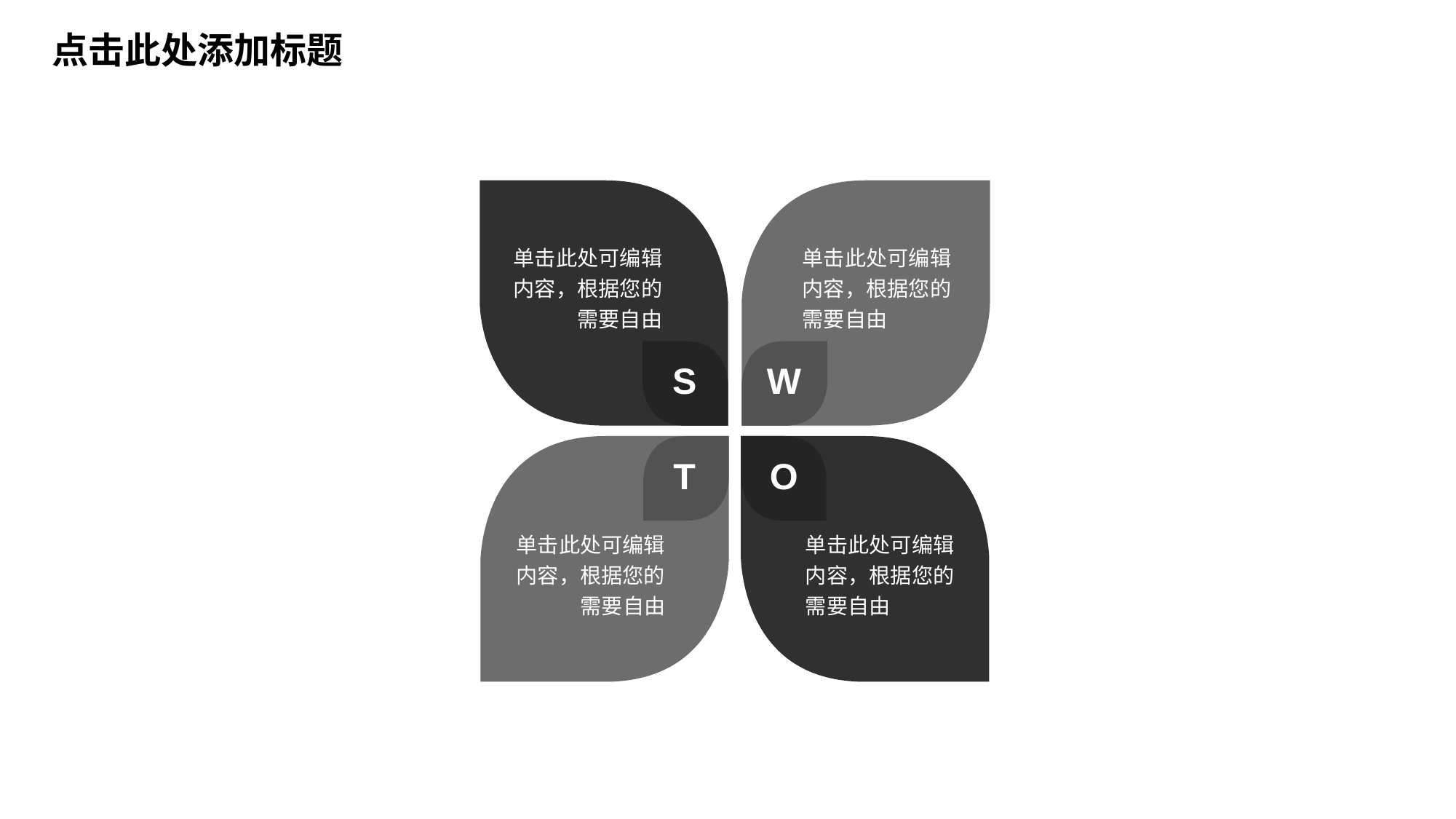

点击此处添加标题

S
W

T
O
单击此处可编辑内容，根据您的需要自由
单击此处可编辑内容，根据您的需要自由
单击此处可编辑内容，根据您的需要自由
单击此处可编辑内容，根据您的需要自由